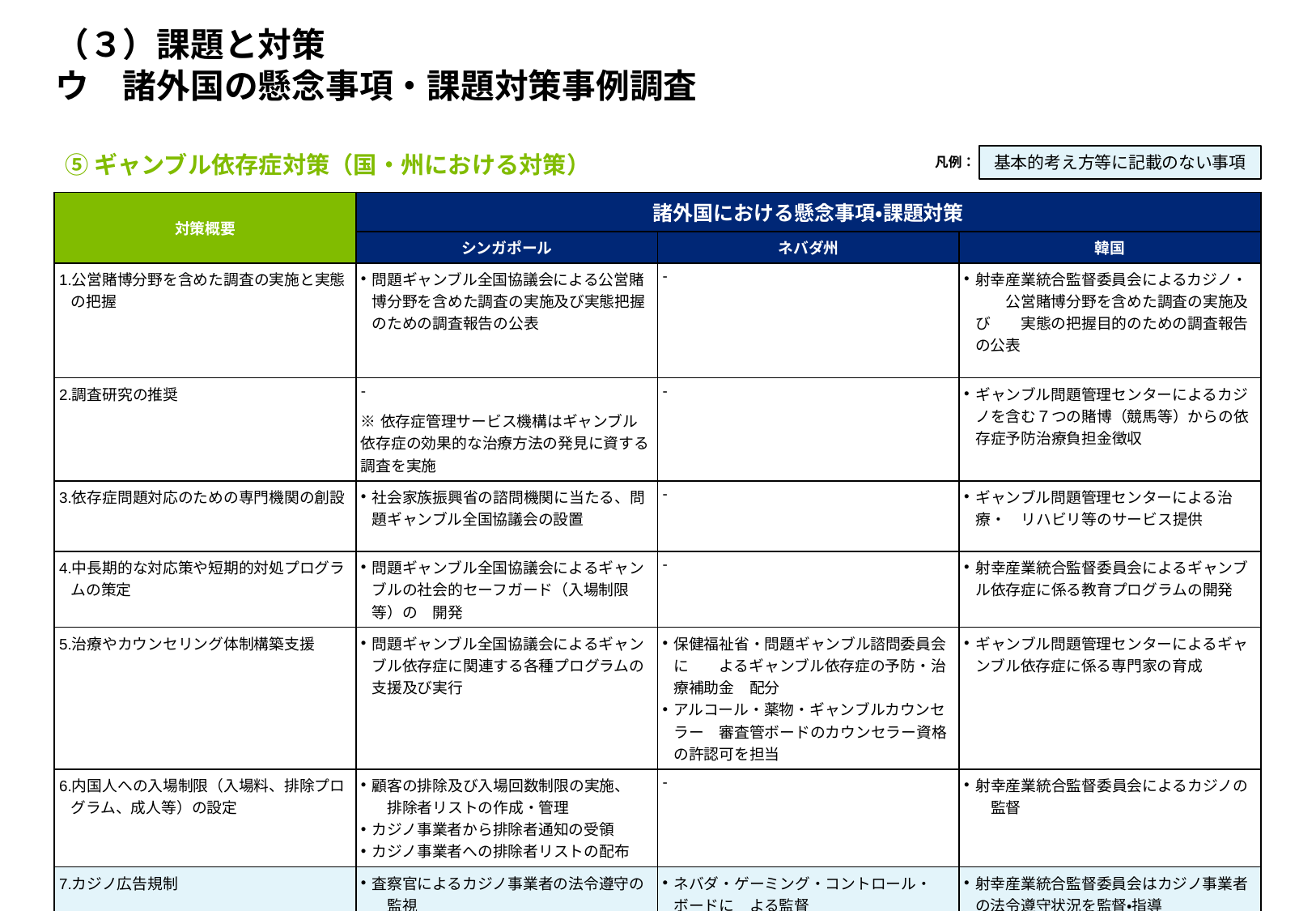

# （３）課題と対策 ウ　諸外国の懸念事項・課題対策事例調査
⑤ギャンブル依存症対策（国・州における対策）
凡例：
基本的考え方等に記載のない事項
| 対策概要 | 諸外国における懸念事項・課題対策 |  |  |
| --- | --- | --- | --- |
|  | シンガポール | ネバダ州 | 韓国 |
| 公営賭博分野を含めた調査の実施と実態の把握 | 問題ギャンブル全国協議会による公営賭博分野を含めた調査の実施及び実態把握のための調査報告の公表 | - | 射幸産業統合監督委員会によるカジノ・　　公営賭博分野を含めた調査の実施及び　　実態の把握目的のための調査報告の公表 |
| 調査研究の推奨 | - ※依存症管理サービス機構はギャンブル依存症の効果的な治療方法の発見に資する調査を実施 | - | ギャンブル問題管理センターによるカジノを含む７つの賭博（競馬等）からの依存症予防治療負担金徴収 |
| 依存症問題対応のための専門機関の創設 | 社会家族振興省の諮問機関に当たる、問題ギャンブル全国協議会の設置 | - | ギャンブル問題管理センターによる治療・　リハビリ等のサービス提供 |
| 中長期的な対応策や短期的対処プログラムの策定 | 問題ギャンブル全国協議会によるギャンブルの社会的セーフガード（入場制限等）の　開発 | - | 射幸産業統合監督委員会によるギャンブル依存症に係る教育プログラムの開発 |
| 治療やカウンセリング体制構築支援 | 問題ギャンブル全国協議会によるギャンブル依存症に関連する各種プログラムの支援及び実行 | 保健福祉省・問題ギャンブル諮問委員会に　　よるギャンブル依存症の予防・治療補助金　配分 アルコール・薬物・ギャンブルカウンセラー　審査管ボードのカウンセラー資格の許認可を担当 | ギャンブル問題管理センターによるギャンブル依存症に係る専門家の育成 |
| 内国人への入場制限（入場料、排除プログラム、成人等）の設定 | 顧客の排除及び入場回数制限の実施、　　排除者リストの作成・管理 カジノ事業者から排除者通知の受領 カジノ事業者への排除者リストの配布 | - | 射幸産業統合監督委員会によるカジノの　監督 |
| カジノ広告規制 | 査察官によるカジノ事業者の法令遵守の　監視 | ネバダ・ゲーミング・コントロール・ボードに　よる監督 | 射幸産業統合監督委員会はカジノ事業者の法令遵守状況を監督・指導 |
| 治療 | チャンギ総合病院等による治療 | 病院、ネバダ大学等による治療 | ギャンブル問題管理センター（KCGP）はギャンブル依存症者に対して治療を実施している。 |
60